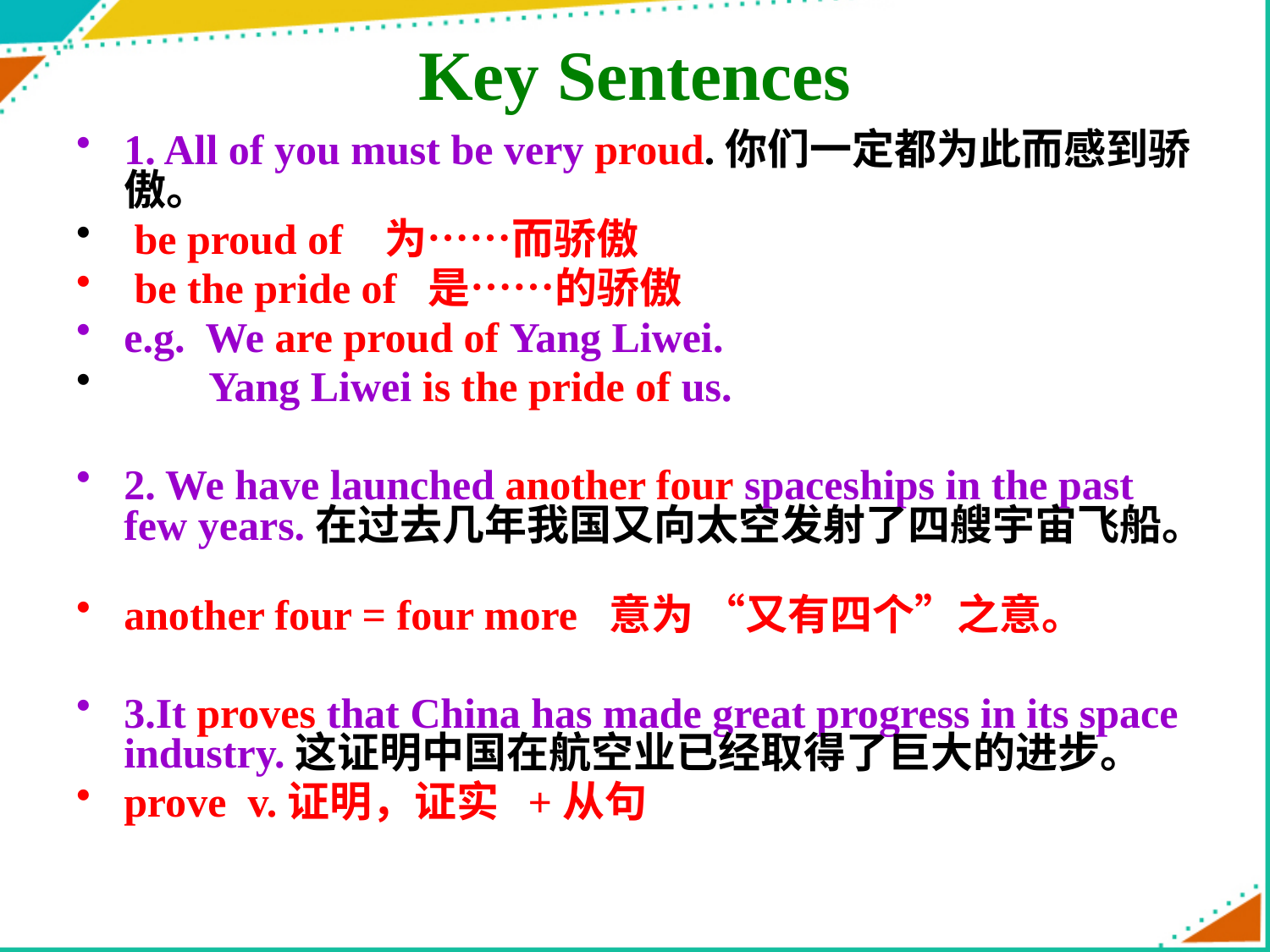

# Key Sentences
1. All of you must be very proud.你们一定都为此而感到骄傲。
 be proud of   为……而骄傲
 be the pride of  是……的骄傲
e.g.  We are proud of Yang Liwei.
        Yang Liwei is the pride of us.

2. We have launched another four spaceships in the past few years.在过去几年我国又向太空发射了四艘宇宙飞船。
another four = four more  意为 “又有四个”之意。

3.It proves that China has made great progress in its space industry.这证明中国在航空业已经取得了巨大的进步。
prove  v.证明，证实  +从句